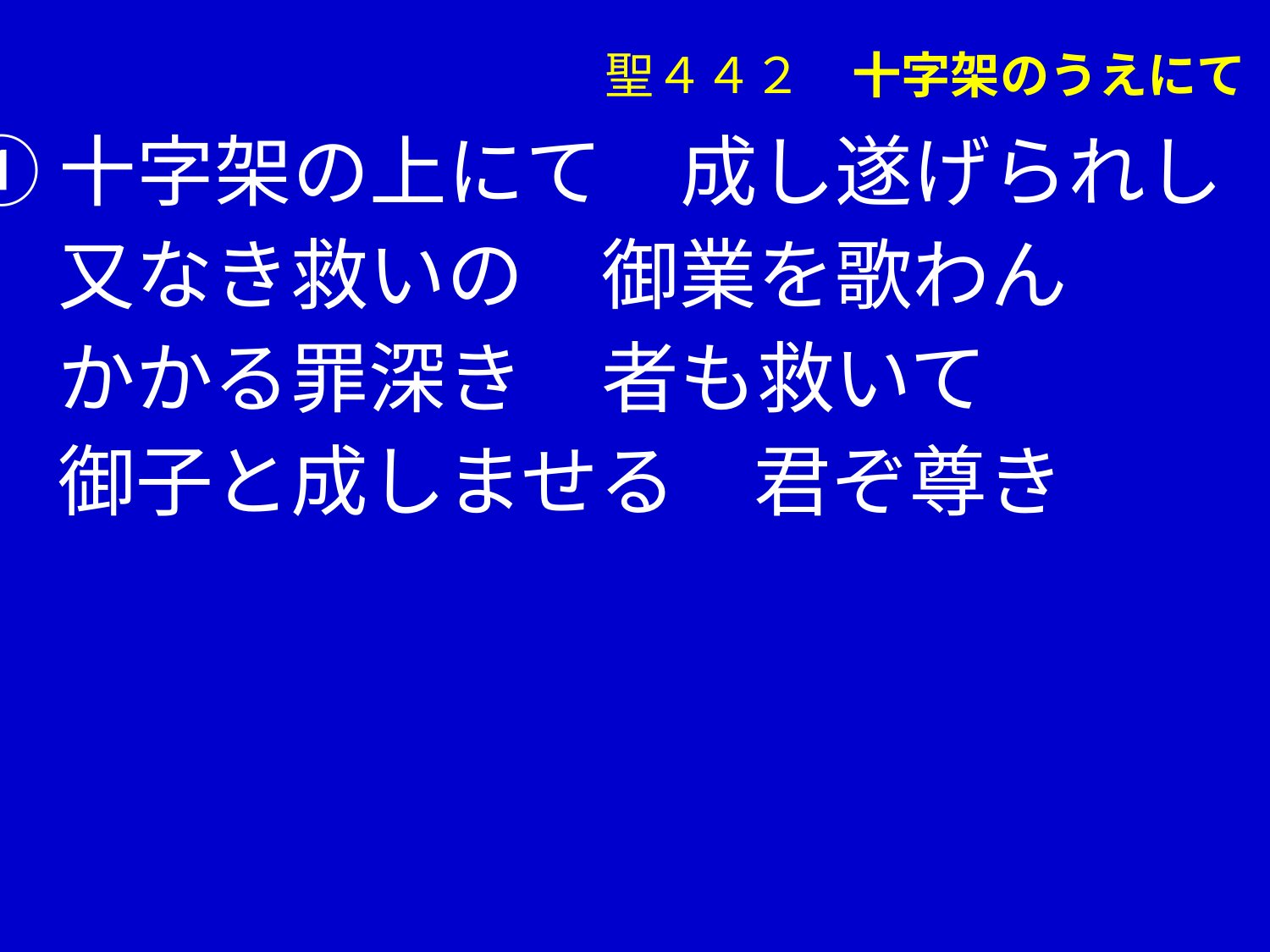

聖４４２　十字架のうえにて
①十字架の上にて　成し遂げられし
　 又なき救いの　御業を歌わん
　 かかる罪深き　者も救いて
　 御子と成しませる　君ぞ尊き